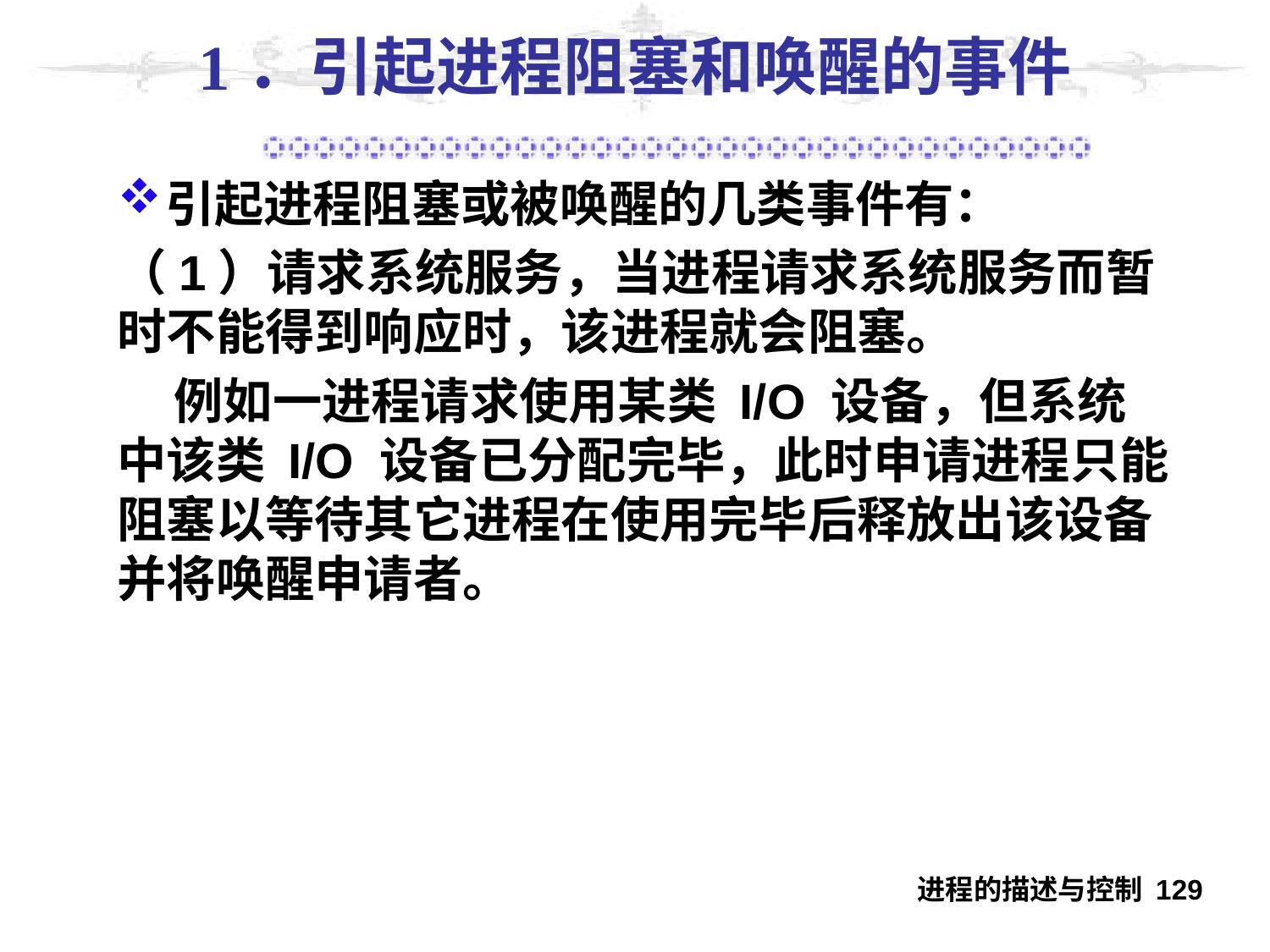

# 1．引起进程阻塞和唤醒的事件
引起进程阻塞或被唤醒的几类事件有：
（1）请求系统服务，当进程请求系统服务而暂时不能得到响应时，该进程就会阻塞。
    例如一进程请求使用某类 I/O 设备，但系统中该类 I/O 设备已分配完毕，此时申请进程只能阻塞以等待其它进程在使用完毕后释放出该设备并将唤醒申请者。